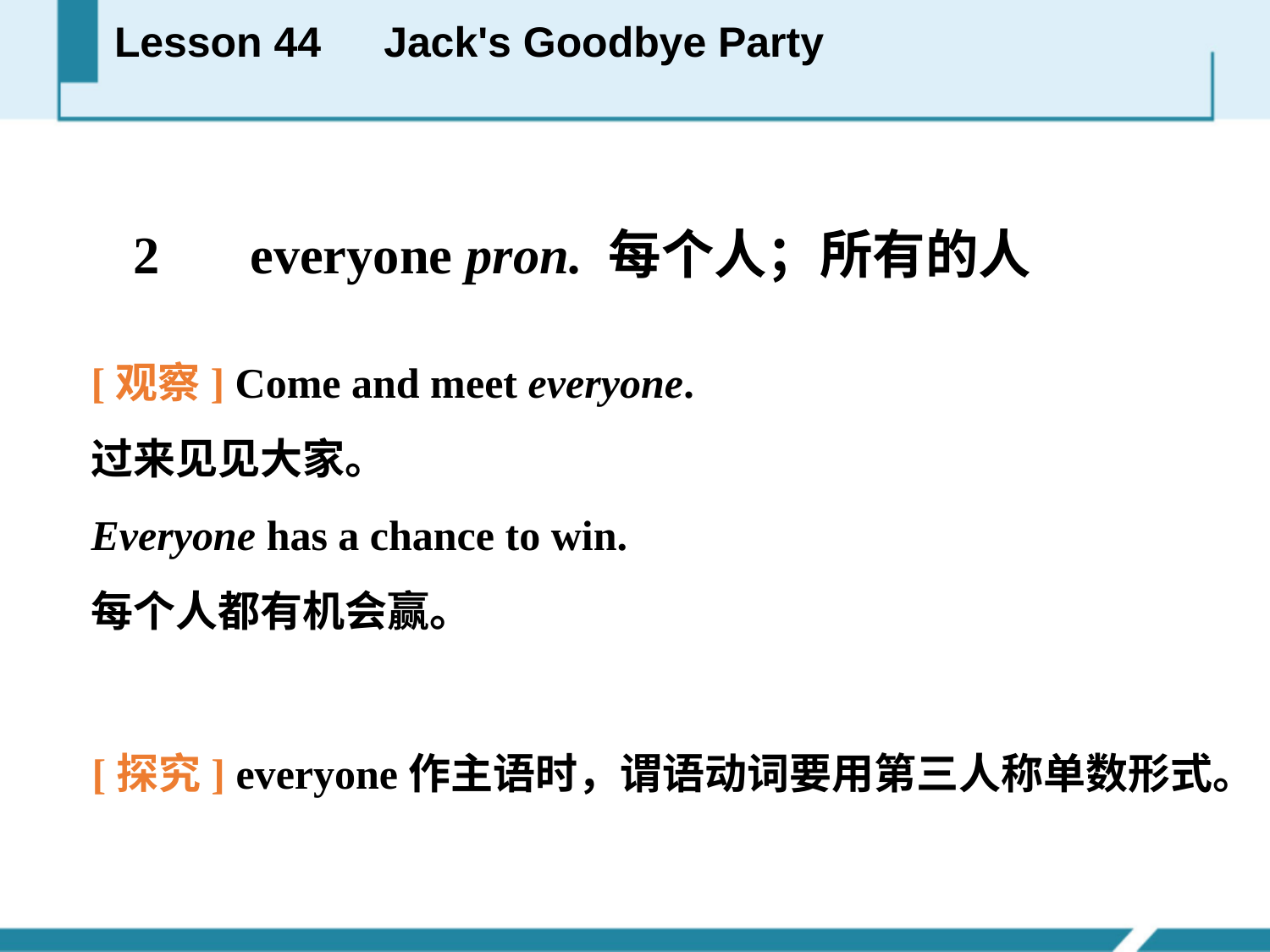

Lesson 44　Jack's Goodbye Party
　2　 everyone pron. 每个人；所有的人
[观察] Come and meet everyone.
过来见见大家。
Everyone has a chance to win.
每个人都有机会赢。
[探究] everyone作主语时，谓语动词要用第三人称单数形式。